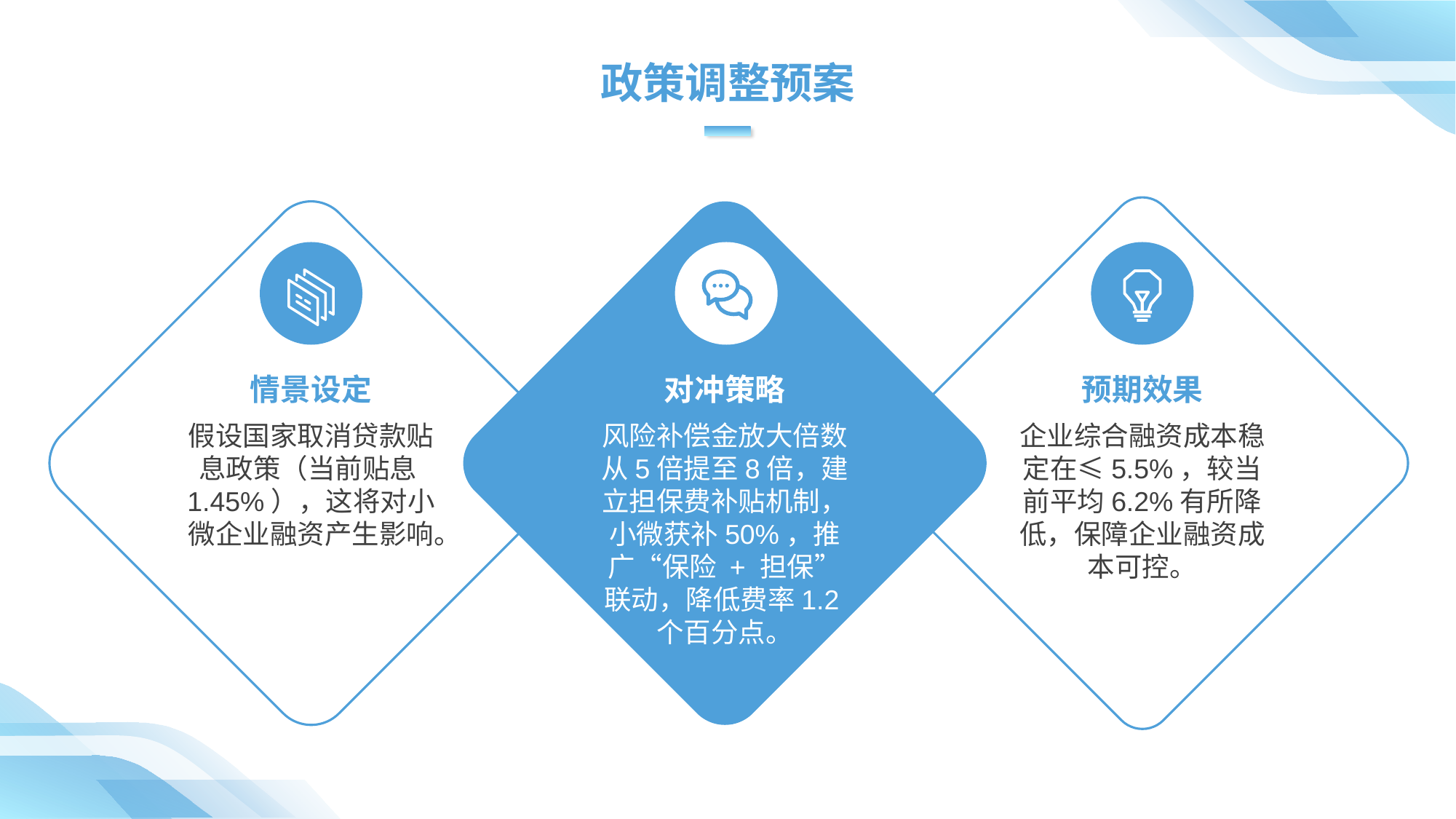

政策调整预案

情景设定
对冲策略
预期效果
假设国家取消贷款贴息政策（当前贴息1.45%），这将对小微企业融资产生影响。
风险补偿金放大倍数从5倍提至8倍，建立担保费补贴机制，小微获补50%，推广“保险 + 担保”联动，降低费率1.2个百分点。
企业综合融资成本稳定在≤5.5%，较当前平均6.2%有所降低，保障企业融资成本可控。